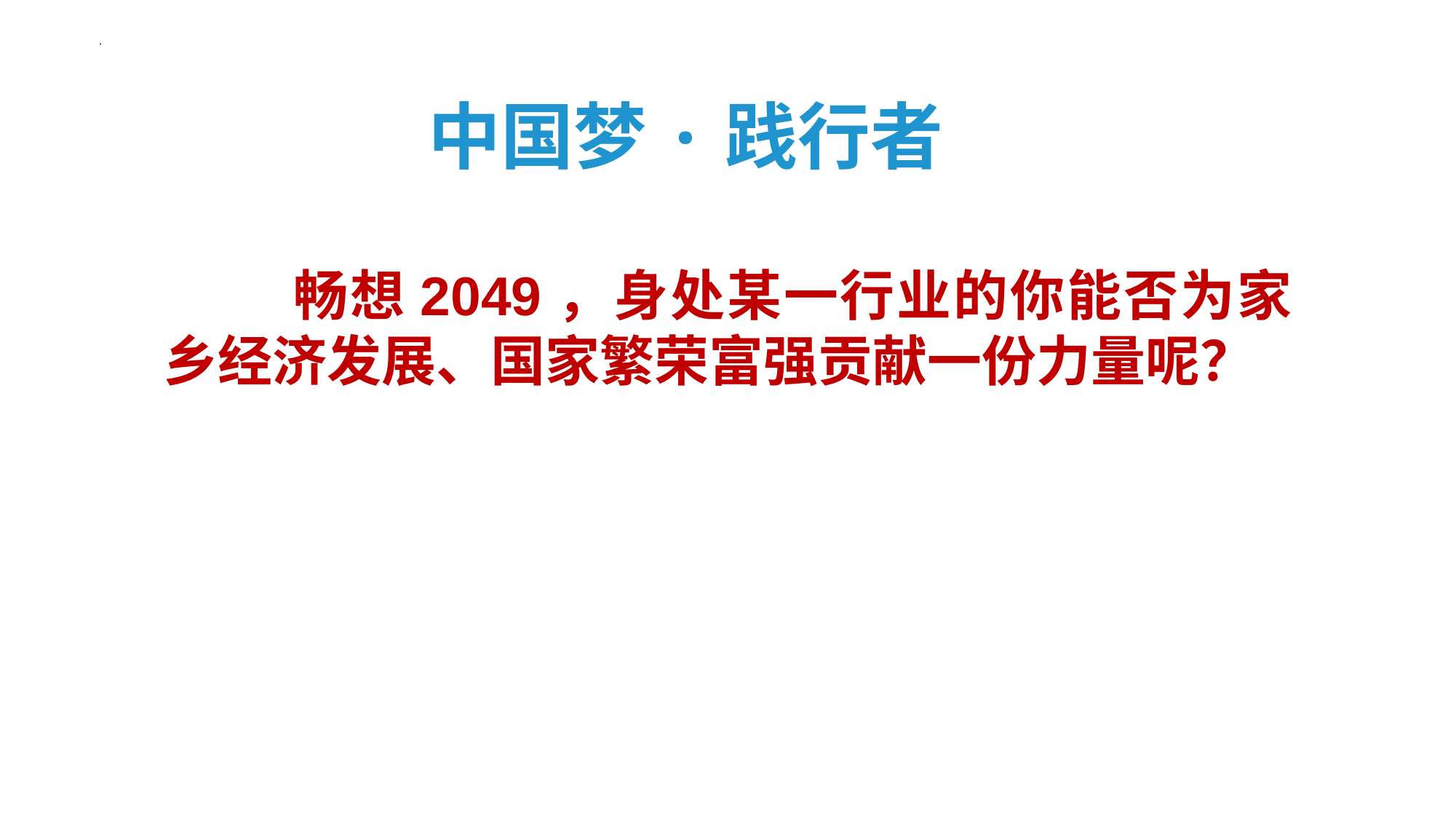

中国梦·践行者
畅想2049，身处某一行业的你能否为家乡经济发展、国家繁荣富强贡献一份力量呢？